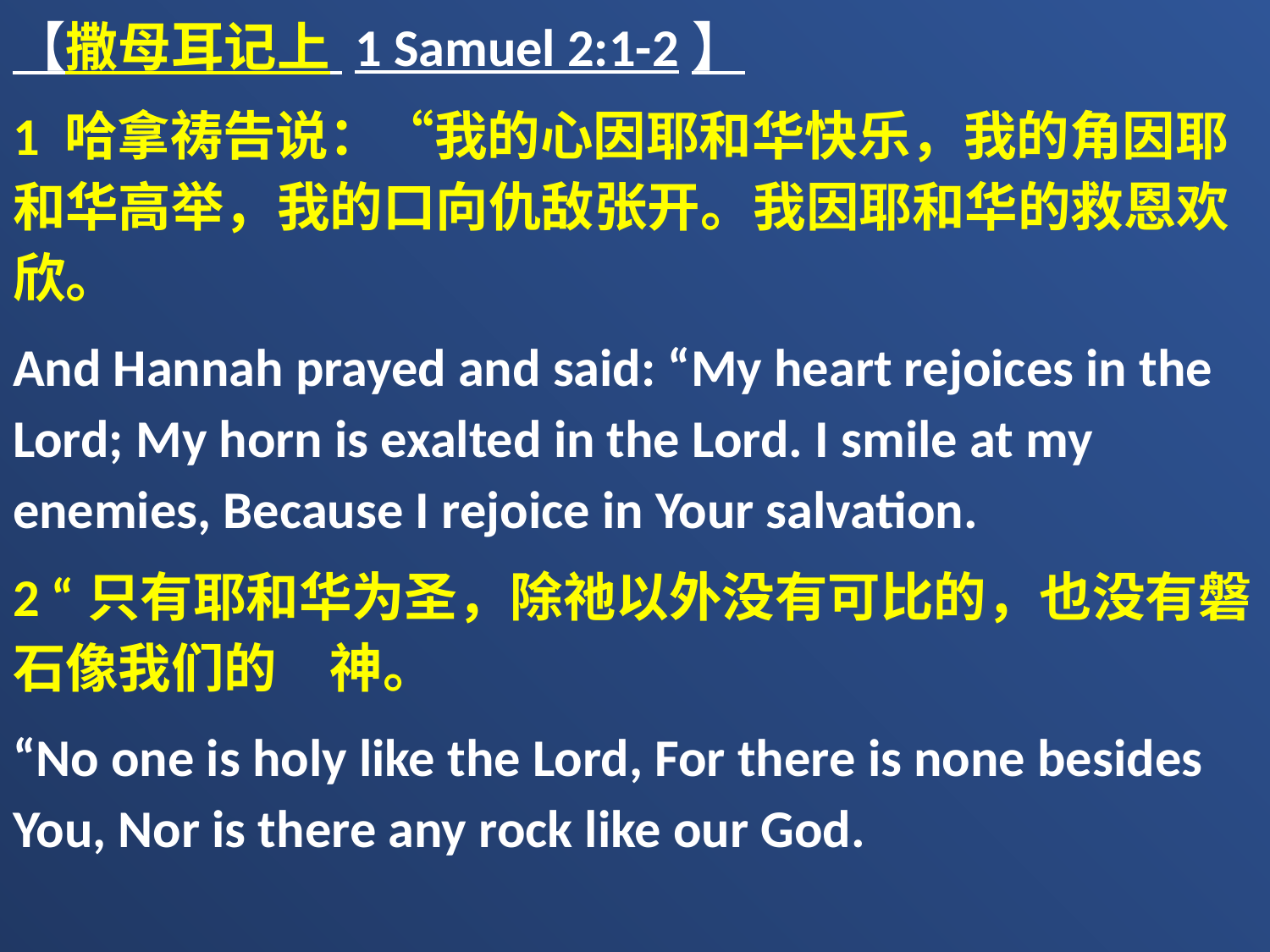

【撒母耳记上 1 Samuel 2:1-2】
1 哈拿祷告说：“我的心因耶和华快乐，我的角因耶和华高举，我的口向仇敌张开。我因耶和华的救恩欢欣。
And Hannah prayed and said: “My heart rejoices in the Lord; My horn is exalted in the Lord. I smile at my enemies, Because I rejoice in Your salvation.
2 “只有耶和华为圣，除祂以外没有可比的，也没有磐石像我们的　神。
“No one is holy like the Lord, For there is none besides You, Nor is there any rock like our God.